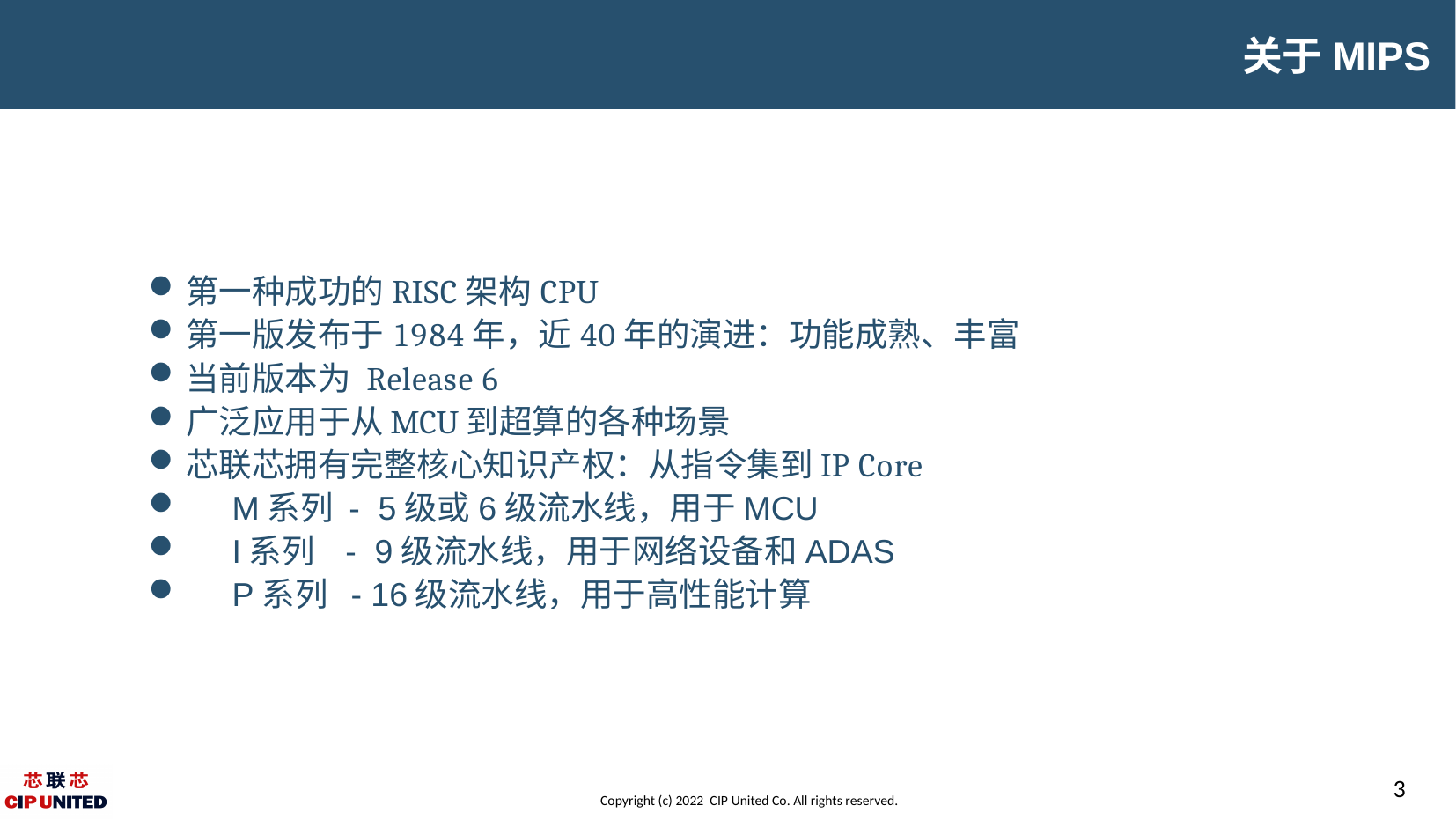

关于MIPS

第一种成功的RISC架构CPU
第一版发布于1984年，近40年的演进：功能成熟、丰富
当前版本为 Release 6
广泛应用于从MCU到超算的各种场景
芯联芯拥有完整核心知识产权：从指令集到IP Core
     M系列 -  5级或6级流水线，用于MCU
     I系列   -  9级流水线，用于网络设备和ADAS
     P系列  - 16级流水线，用于高性能计算
3